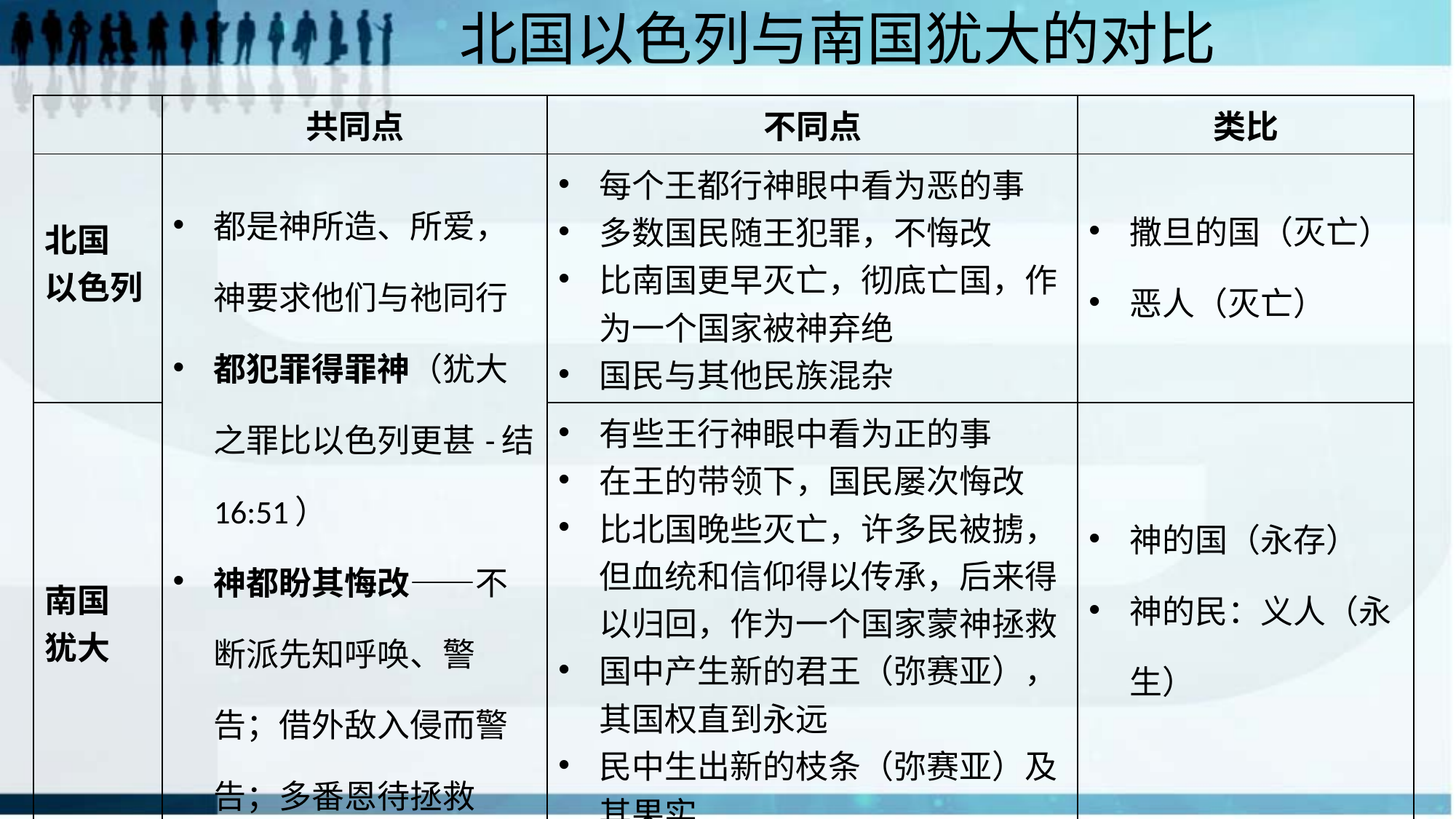

# 北国以色列与南国犹大的对比
|  | 共同点 | 不同点 | 类比 |
| --- | --- | --- | --- |
| 北国 以色列 | 都是神所造、所爱，神要求他们与祂同行 都犯罪得罪神（犹大之罪比以色列更甚-结16:51） 神都盼其悔改——不断派先知呼唤、警告；借外敌入侵而警告；多番恩待拯救 | 每个王都行神眼中看为恶的事 多数国民随王犯罪，不悔改 比南国更早灭亡，彻底亡国，作为一个国家被神弃绝 国民与其他民族混杂 | 撒旦的国（灭亡） 恶人（灭亡） |
| 南国 犹大 |  | 有些王行神眼中看为正的事 在王的带领下，国民屡次悔改 比北国晚些灭亡，许多民被掳，但血统和信仰得以传承，后来得以归回，作为一个国家蒙神拯救 国中产生新的君王（弥赛亚），其国权直到永远 民中生出新的枝条（弥赛亚）及其果实 | 神的国（永存） 神的民：义人（永生） |